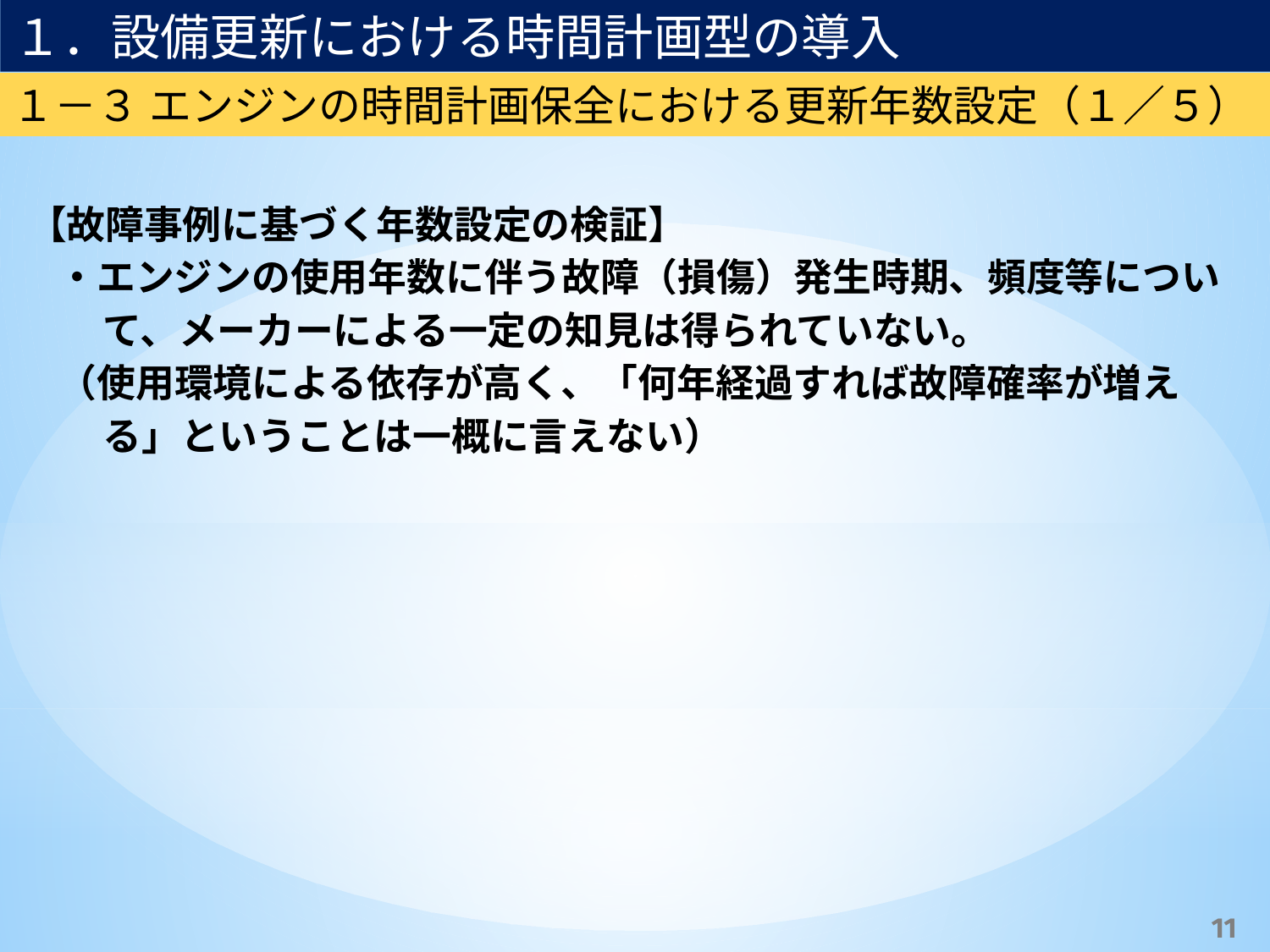

１．設備更新における時間計画型の導入
１－３ エンジンの時間計画保全における更新年数設定（１／５）
【故障事例に基づく年数設定の検証】
・エンジンの使用年数に伴う故障（損傷）発生時期、頻度等について、メーカーによる一定の知見は得られていない。
（使用環境による依存が高く、「何年経過すれば故障確率が増える」ということは一概に言えない）

11